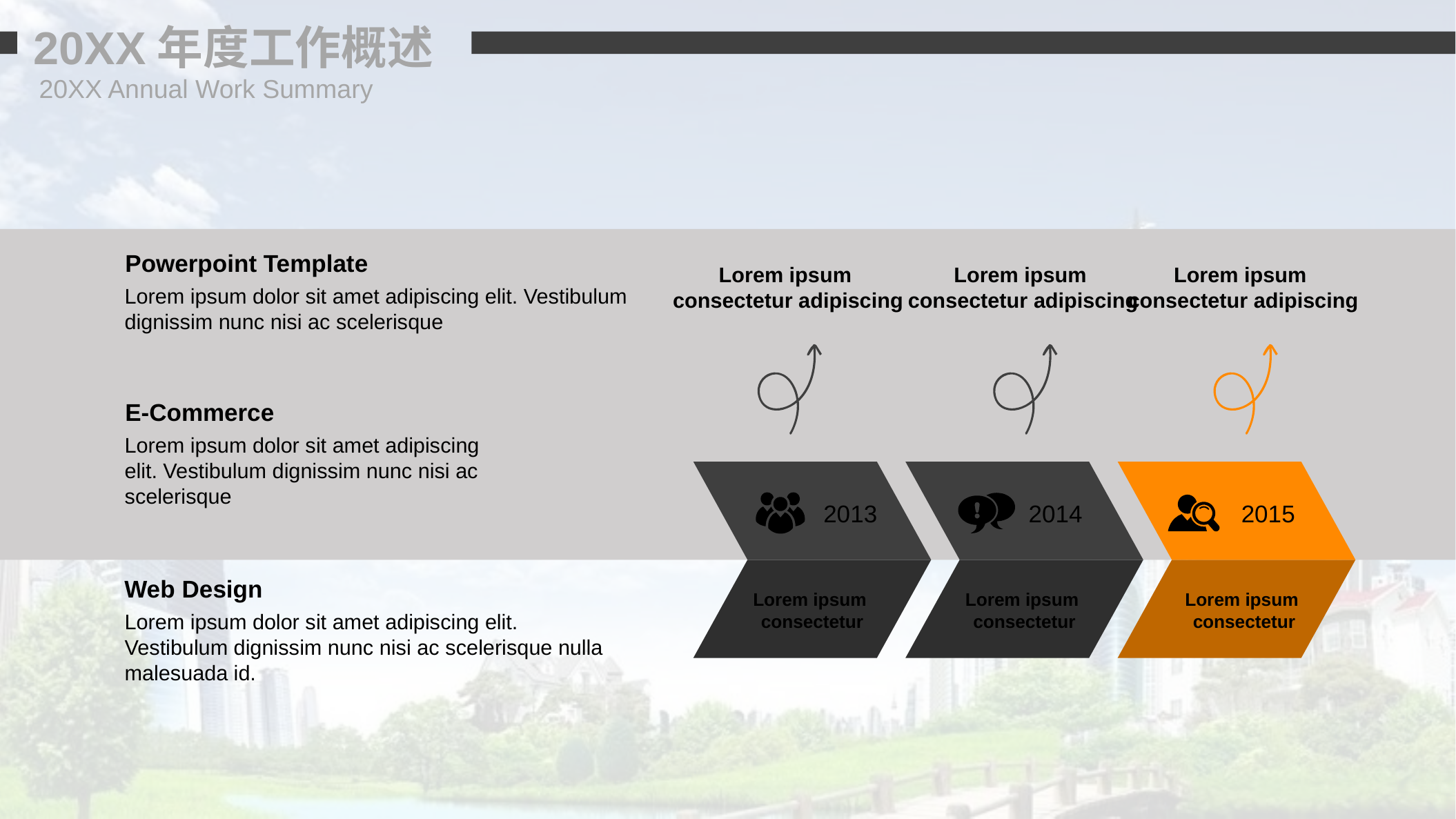

20XX年度工作概述

20XX Annual Work Summary

Powerpoint Template
Lorem ipsum dolor sit amet adipiscing elit. Vestibulum dignissim nunc nisi ac scelerisque
Lorem ipsum
consectetur adipiscing

Lorem ipsum
consectetur adipiscing

Lorem ipsum
consectetur adipiscing

E-Commerce
Lorem ipsum dolor sit amet adipiscing elit. Vestibulum dignissim nunc nisi ac scelerisque

2013
Lorem ipsum
consectetur

2014
Lorem ipsum
consectetur

2015

Lorem ipsum
consectetur
Web Design
Lorem ipsum dolor sit amet adipiscing elit. Vestibulum dignissim nunc nisi ac scelerisque nulla malesuada id.